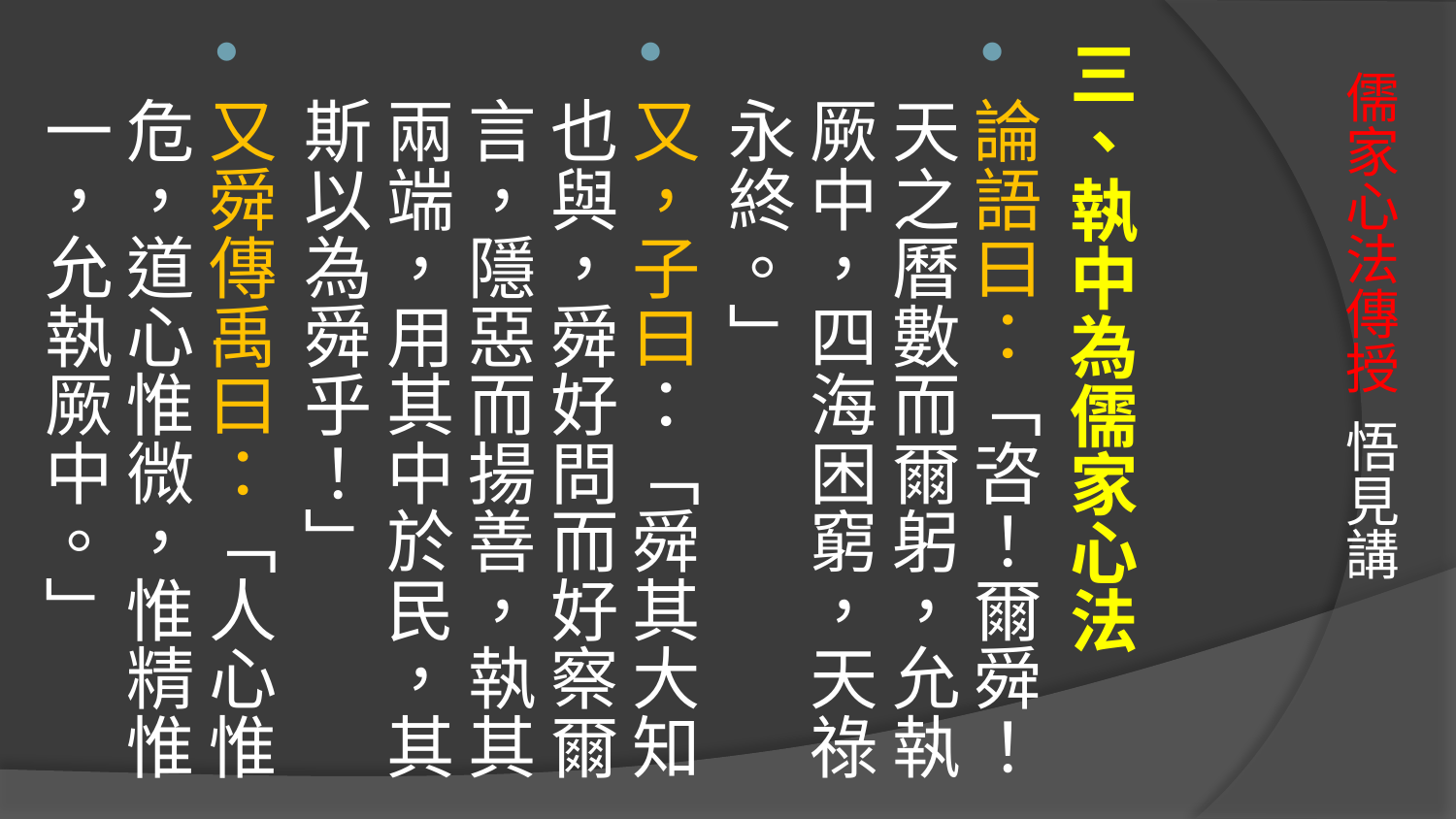

三、執中為儒家心法
論語曰：「咨！爾舜！天之曆數而爾躬，允執厥中，四海困窮，天祿永終。」
又，子曰：「舜其大知也與，舜好問而好察爾言，隱惡而揚善，執其兩端，用其中於民，其斯以為舜乎！」
又舜傳禹曰：「人心惟危，道心惟微，惟精惟一，允執厥中。」
# 儒家心法傳授  悟見講